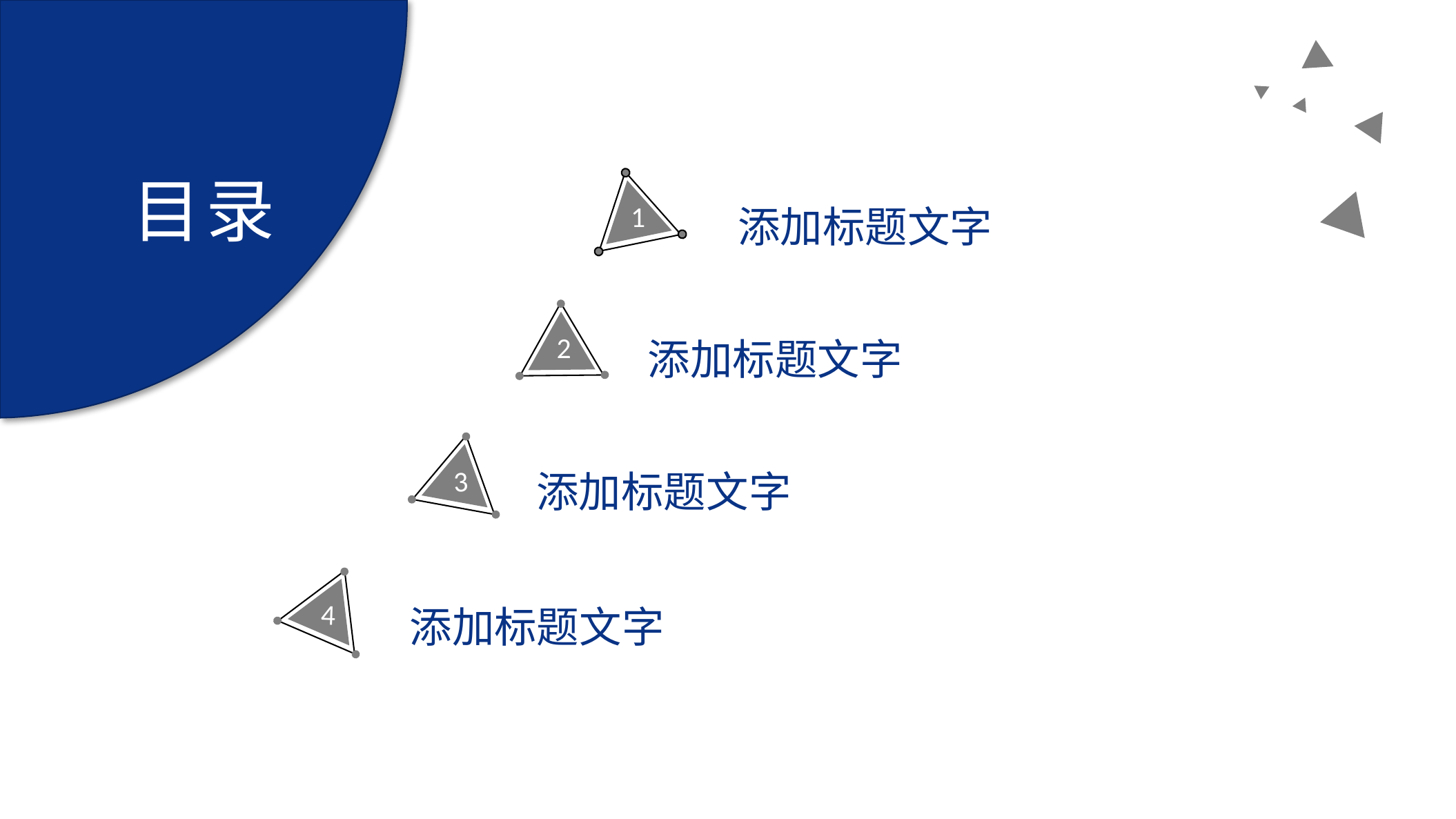

目录

1
添加标题文字

2
添加标题文字

3
添加标题文字

4
添加标题文字